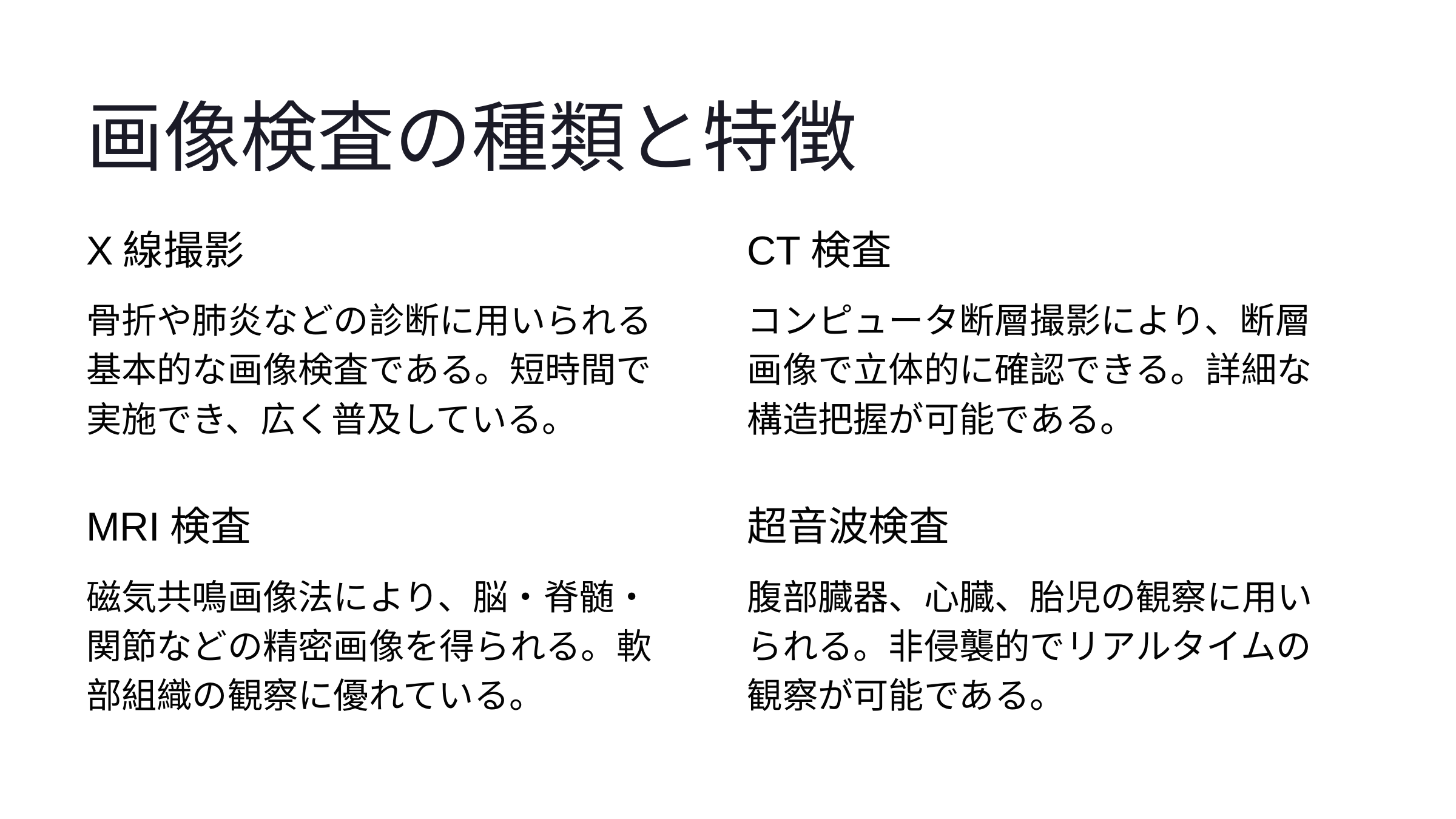

画像検査の種類と特徴
X線撮影
CT検査
骨折や肺炎などの診断に用いられる基本的な画像検査である。短時間で実施でき、広く普及している。
コンピュータ断層撮影により、断層画像で立体的に確認できる。詳細な構造把握が可能である。
MRI検査
超音波検査
磁気共鳴画像法により、脳・脊髄・関節などの精密画像を得られる。軟部組織の観察に優れている。
腹部臓器、心臓、胎児の観察に用いられる。非侵襲的でリアルタイムの観察が可能である。